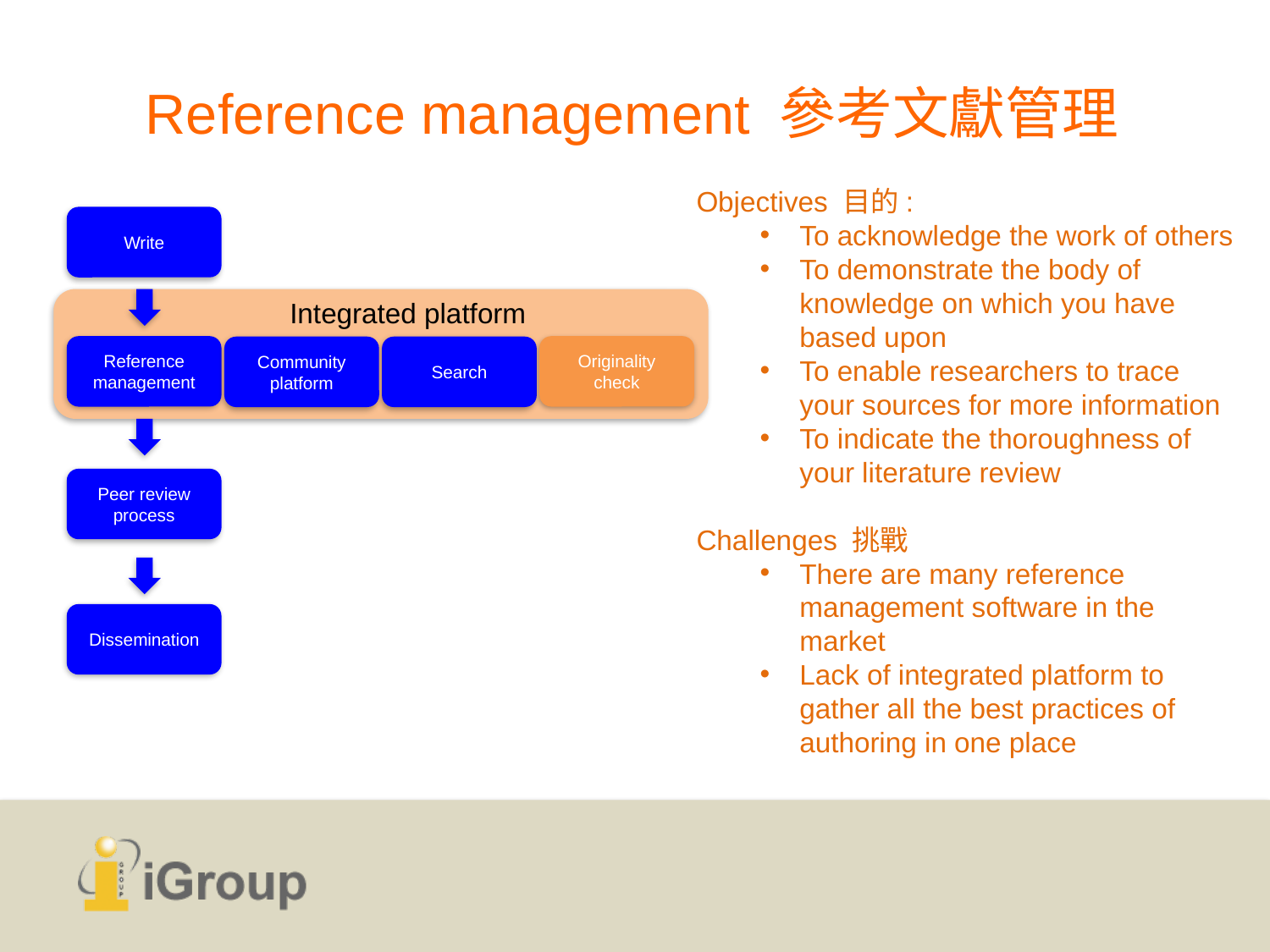

Reference management 參考文獻管理
Objectives 目的:
To acknowledge the work of others
To demonstrate the body of knowledge on which you have based upon
To enable researchers to trace your sources for more information
To indicate the thoroughness of your literature review

Challenges 挑戰
There are many reference management software in the market
Lack of integrated platform to gather all the best practices of authoring in one place

Write

Integrated platform
Reference management
Originality check
Community platform
Search

Peer review process

Dissemination